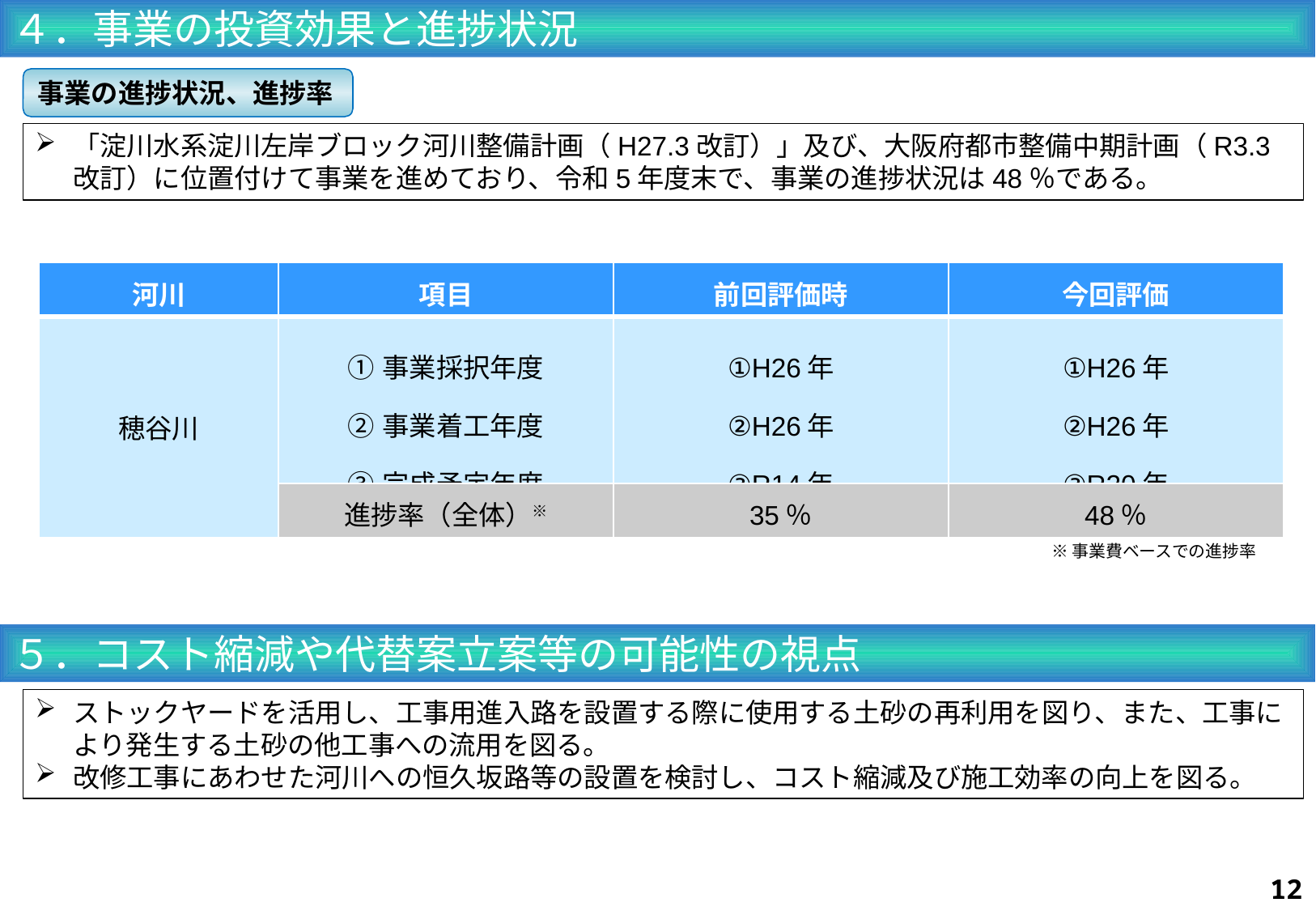

４．事業の投資効果と進捗状況
事業の進捗状況、進捗率
「淀川水系淀川左岸ブロック河川整備計画（H27.3改訂）」及び、大阪府都市整備中期計画（R3.3改訂）に位置付けて事業を進めており、令和5年度末で、事業の進捗状況は48％である。
| 河川 | 項目 | 前回評価時 | 今回評価 |
| --- | --- | --- | --- |
| 穂谷川 | ①事業採択年度 ②事業着工年度 ③完成予定年度 | ①H26年 ②H26年 ③R14年 | ①H26年 ②H26年 ③R20年 |
|  | 進捗率（全体）※ | 35％ | 48％ |
※事業費ベースでの進捗率
５．コスト縮減や代替案立案等の可能性の視点
ストックヤードを活用し、工事用進入路を設置する際に使用する土砂の再利用を図り、また、工事により発生する土砂の他工事への流用を図る。
改修工事にあわせた河川への恒久坂路等の設置を検討し、コスト縮減及び施工効率の向上を図る。
12